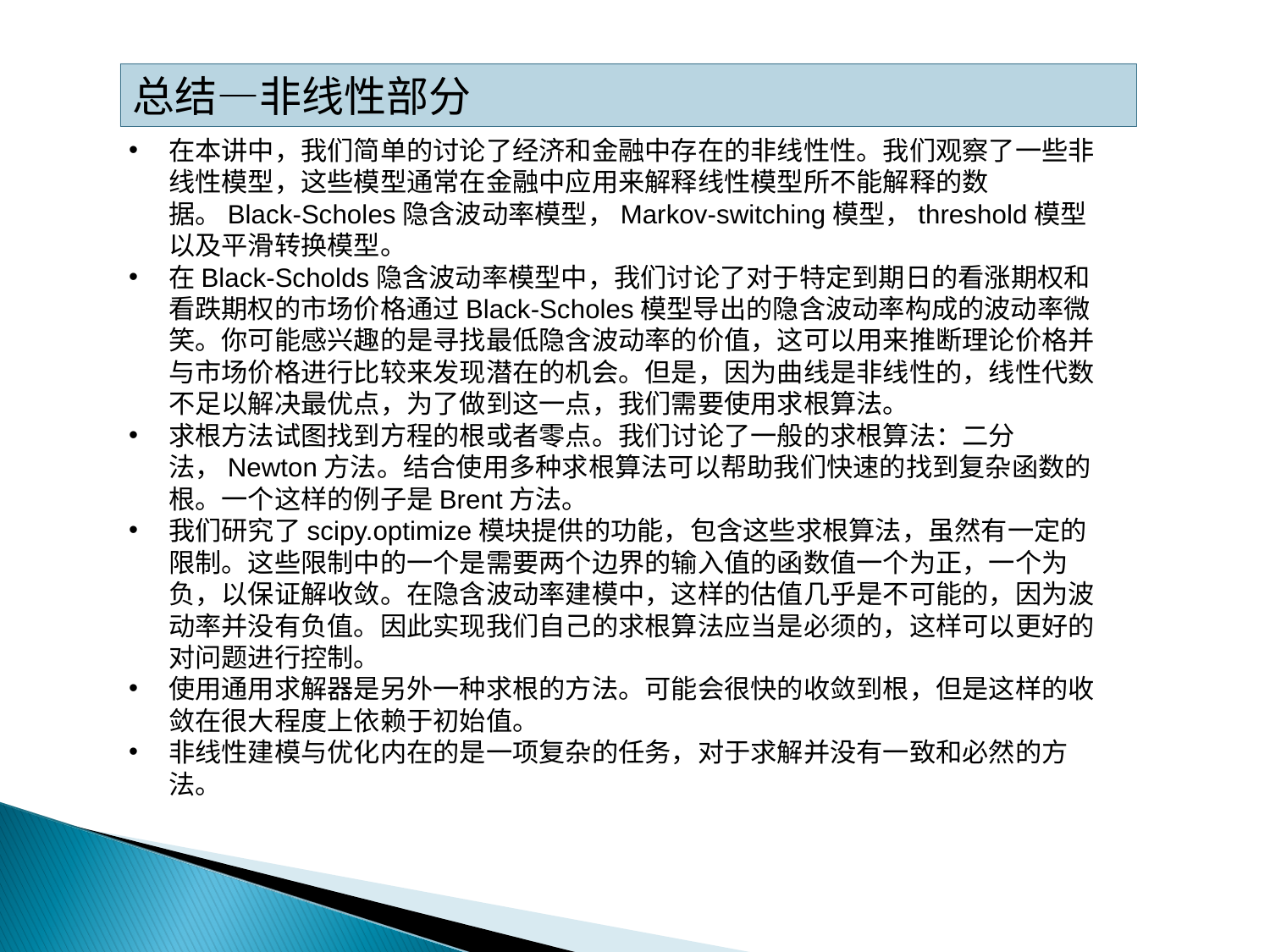

总结—非线性部分
在本讲中，我们简单的讨论了经济和金融中存在的非线性性。我们观察了一些非线性模型，这些模型通常在金融中应用来解释线性模型所不能解释的数据。Black-Scholes隐含波动率模型，Markov-switching模型，threshold模型以及平滑转换模型。
在Black-Scholds隐含波动率模型中，我们讨论了对于特定到期日的看涨期权和看跌期权的市场价格通过Black-Scholes模型导出的隐含波动率构成的波动率微笑。你可能感兴趣的是寻找最低隐含波动率的价值，这可以用来推断理论价格并与市场价格进行比较来发现潜在的机会。但是，因为曲线是非线性的，线性代数不足以解决最优点，为了做到这一点，我们需要使用求根算法。
求根方法试图找到方程的根或者零点。我们讨论了一般的求根算法：二分法，Newton方法。结合使用多种求根算法可以帮助我们快速的找到复杂函数的根。一个这样的例子是Brent方法。
我们研究了scipy.optimize模块提供的功能，包含这些求根算法，虽然有一定的限制。这些限制中的一个是需要两个边界的输入值的函数值一个为正，一个为负，以保证解收敛。在隐含波动率建模中，这样的估值几乎是不可能的，因为波动率并没有负值。因此实现我们自己的求根算法应当是必须的，这样可以更好的对问题进行控制。
使用通用求解器是另外一种求根的方法。可能会很快的收敛到根，但是这样的收敛在很大程度上依赖于初始值。
非线性建模与优化内在的是一项复杂的任务，对于求解并没有一致和必然的方法。